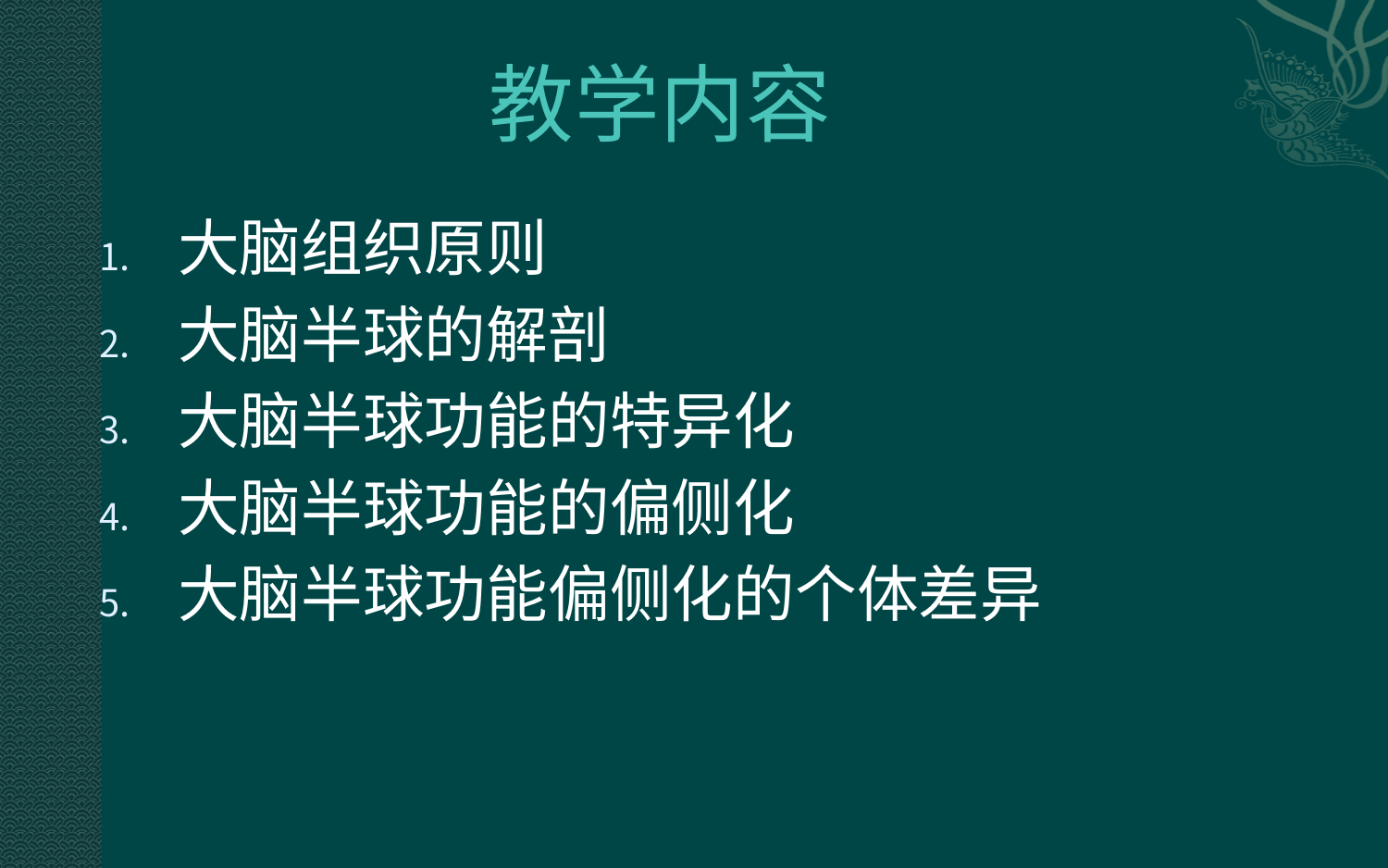

# 教学内容
大脑组织原则
大脑半球的解剖
大脑半球功能的特异化
大脑半球功能的偏侧化
大脑半球功能偏侧化的个体差异